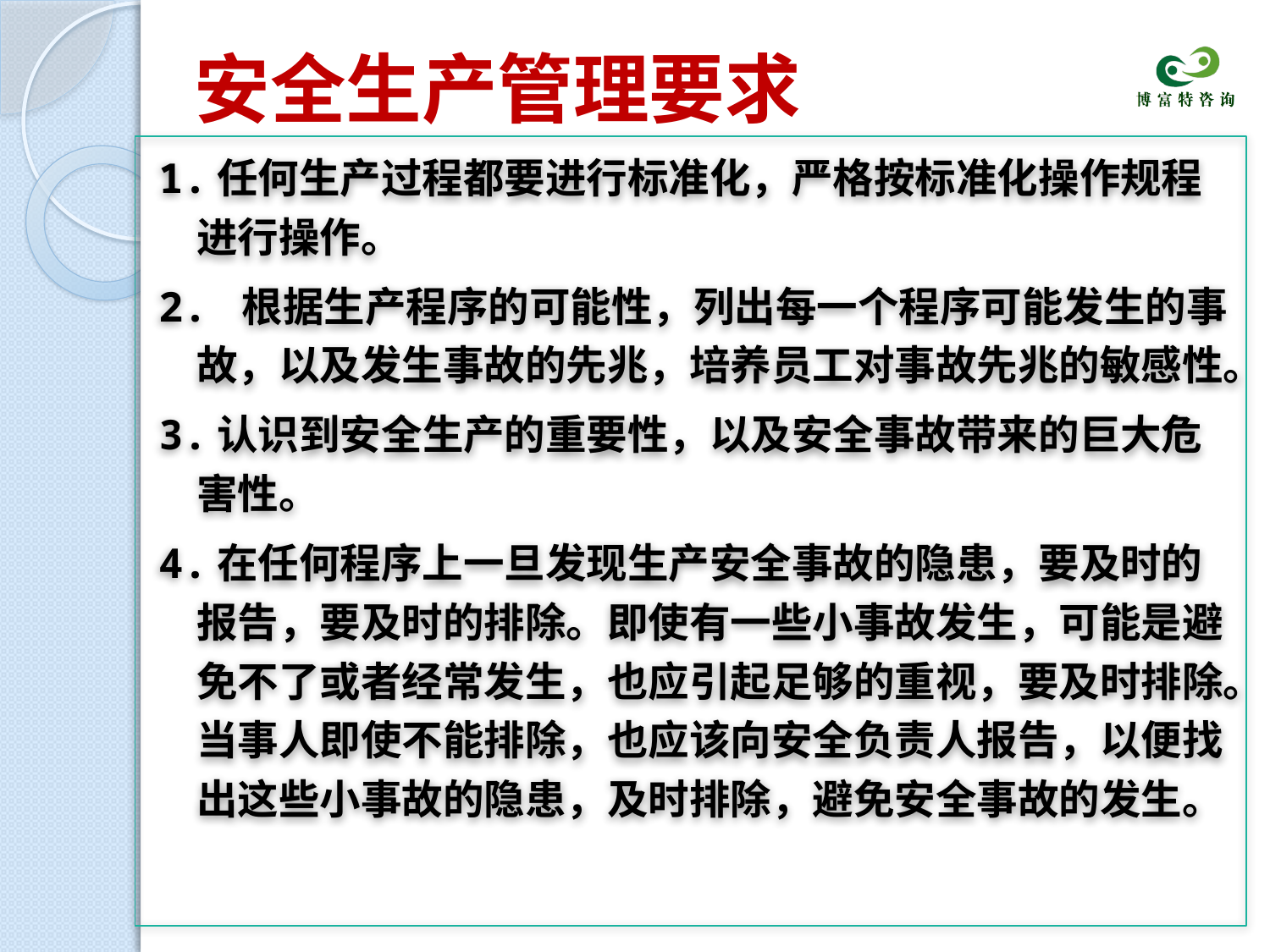

安全生产管理要求

1.任何生产过程都要进行标准化，严格按标准化操作规程进行操作。
2. 根据生产程序的可能性，列出每一个程序可能发生的事故，以及发生事故的先兆，培养员工对事故先兆的敏感性。
3.认识到安全生产的重要性，以及安全事故带来的巨大危害性。
4.在任何程序上一旦发现生产安全事故的隐患，要及时的报告，要及时的排除。即使有一些小事故发生，可能是避免不了或者经常发生，也应引起足够的重视，要及时排除。当事人即使不能排除，也应该向安全负责人报告，以便找出这些小事故的隐患，及时排除，避免安全事故的发生。